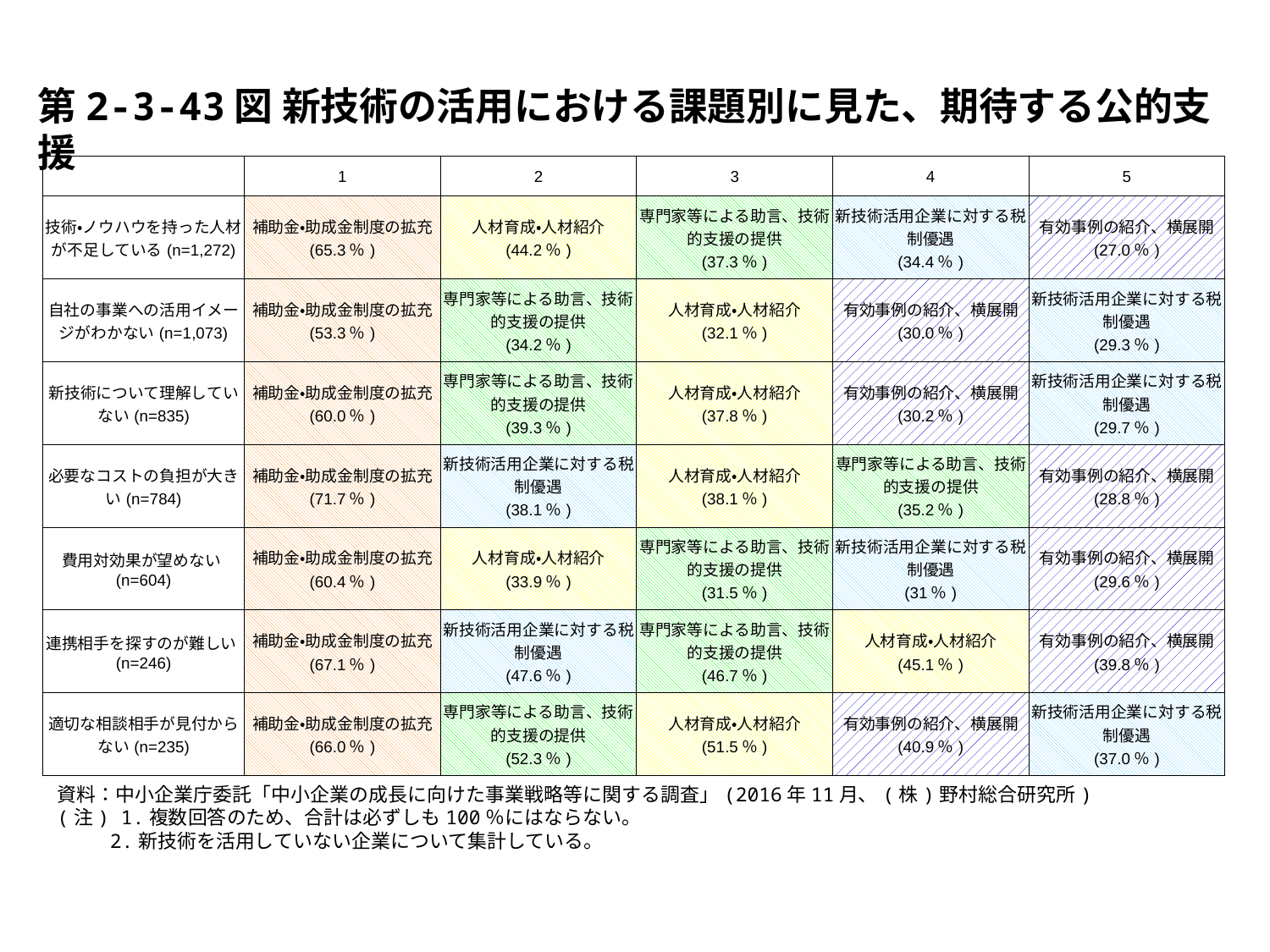

第2-3-43図 新技術の活用における課題別に見た、期待する公的支援
|  | 1 | 2 | 3 | 4 | 5 |
| --- | --- | --- | --- | --- | --- |
| 技術・ノウハウを持った人材が不足している(n=1,272) | 補助金・助成金制度の拡充 (65.3％) | 人材育成・人材紹介 (44.2％) | 専門家等による助言、技術的支援の提供 (37.3％) | 新技術活用企業に対する税制優遇 (34.4％) | 有効事例の紹介、横展開 (27.0％) |
| 自社の事業への活用イメージがわかない(n=1,073) | 補助金・助成金制度の拡充 (53.3％) | 専門家等による助言、技術的支援の提供 (34.2％) | 人材育成・人材紹介 (32.1％) | 有効事例の紹介、横展開 (30.0％) | 新技術活用企業に対する税制優遇 (29.3％) |
| 新技術について理解していない(n=835) | 補助金・助成金制度の拡充 (60.0％) | 専門家等による助言、技術的支援の提供 (39.3％) | 人材育成・人材紹介 (37.8％) | 有効事例の紹介、横展開 (30.2％) | 新技術活用企業に対する税制優遇 (29.7％) |
| 必要なコストの負担が大きい(n=784) | 補助金・助成金制度の拡充 (71.7％) | 新技術活用企業に対する税制優遇 (38.1％) | 人材育成・人材紹介 (38.1％) | 専門家等による助言、技術的支援の提供 (35.2％) | 有効事例の紹介、横展開 (28.8％) |
| 費用対効果が望めない(n=604) | 補助金・助成金制度の拡充 (60.4％) | 人材育成・人材紹介 (33.9％) | 専門家等による助言、技術的支援の提供 (31.5％) | 新技術活用企業に対する税制優遇 (31％) | 有効事例の紹介、横展開 (29.6％) |
| 連携相手を探すのが難しい(n=246) | 補助金・助成金制度の拡充 (67.1％) | 新技術活用企業に対する税制優遇 (47.6％) | 専門家等による助言、技術的支援の提供 (46.7％) | 人材育成・人材紹介 (45.1％) | 有効事例の紹介、横展開 (39.8％) |
| 適切な相談相手が見付からない(n=235) | 補助金・助成金制度の拡充 (66.0％) | 専門家等による助言、技術的支援の提供 (52.3％) | 人材育成・人材紹介 (51.5％) | 有効事例の紹介、横展開 (40.9％) | 新技術活用企業に対する税制優遇 (37.0％) |
資料：中小企業庁委託「中小企業の成長に向けた事業戦略等に関する調査」(2016年11月、(株)野村総合研究所)
(注) 1.複数回答のため、合計は必ずしも100％にはならない。
 　　2.新技術を活用していない企業について集計している。